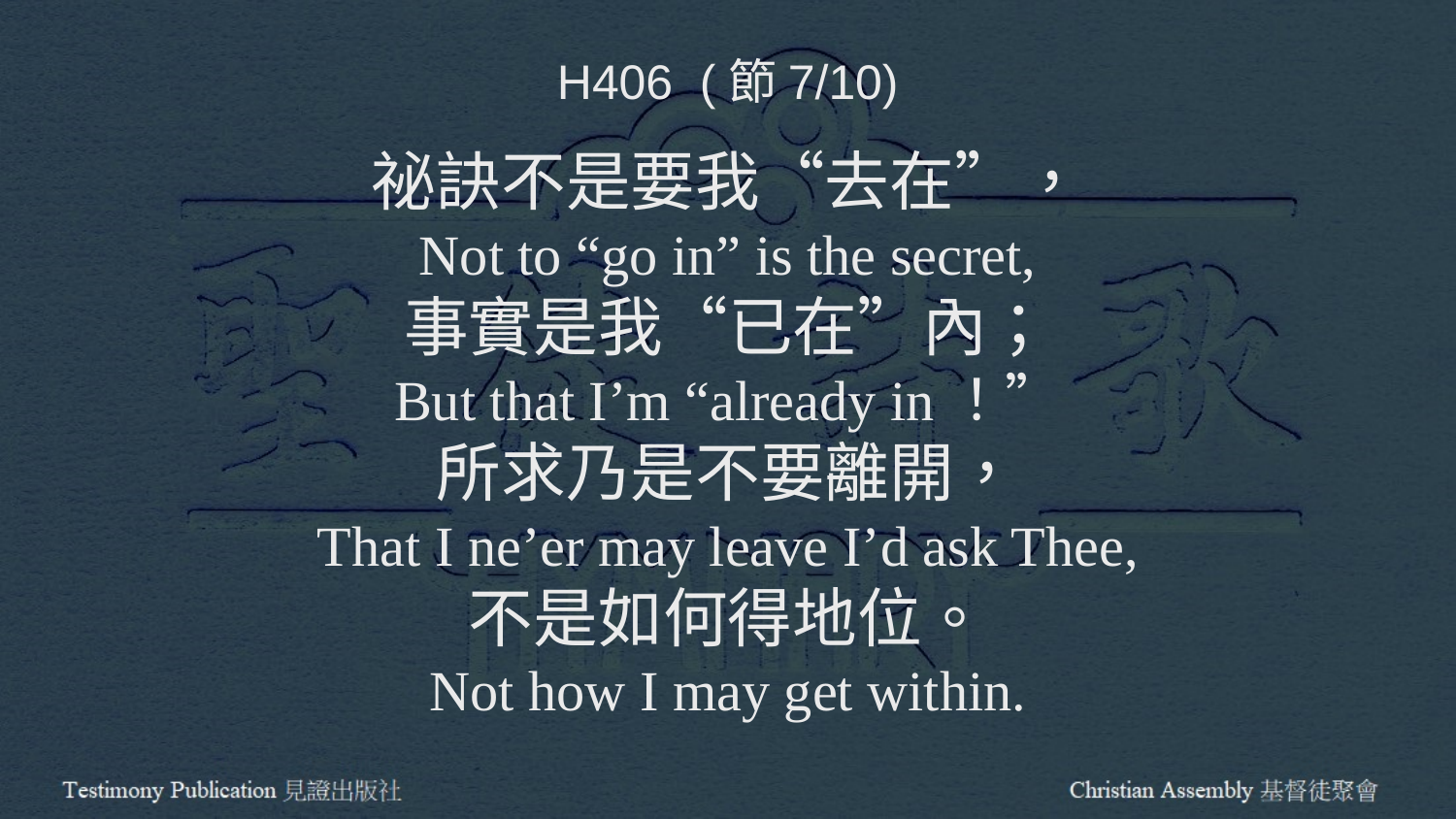

H406  (節7/10)

祕訣不是要我“去在”，
Not to “go in” is the secret,
事實是我“已在”內；
But that I’m “already in！”
所求乃是不要離開，
That I ne’er may leave I’d ask Thee,
不是如何得地位。
Not how I may get within.